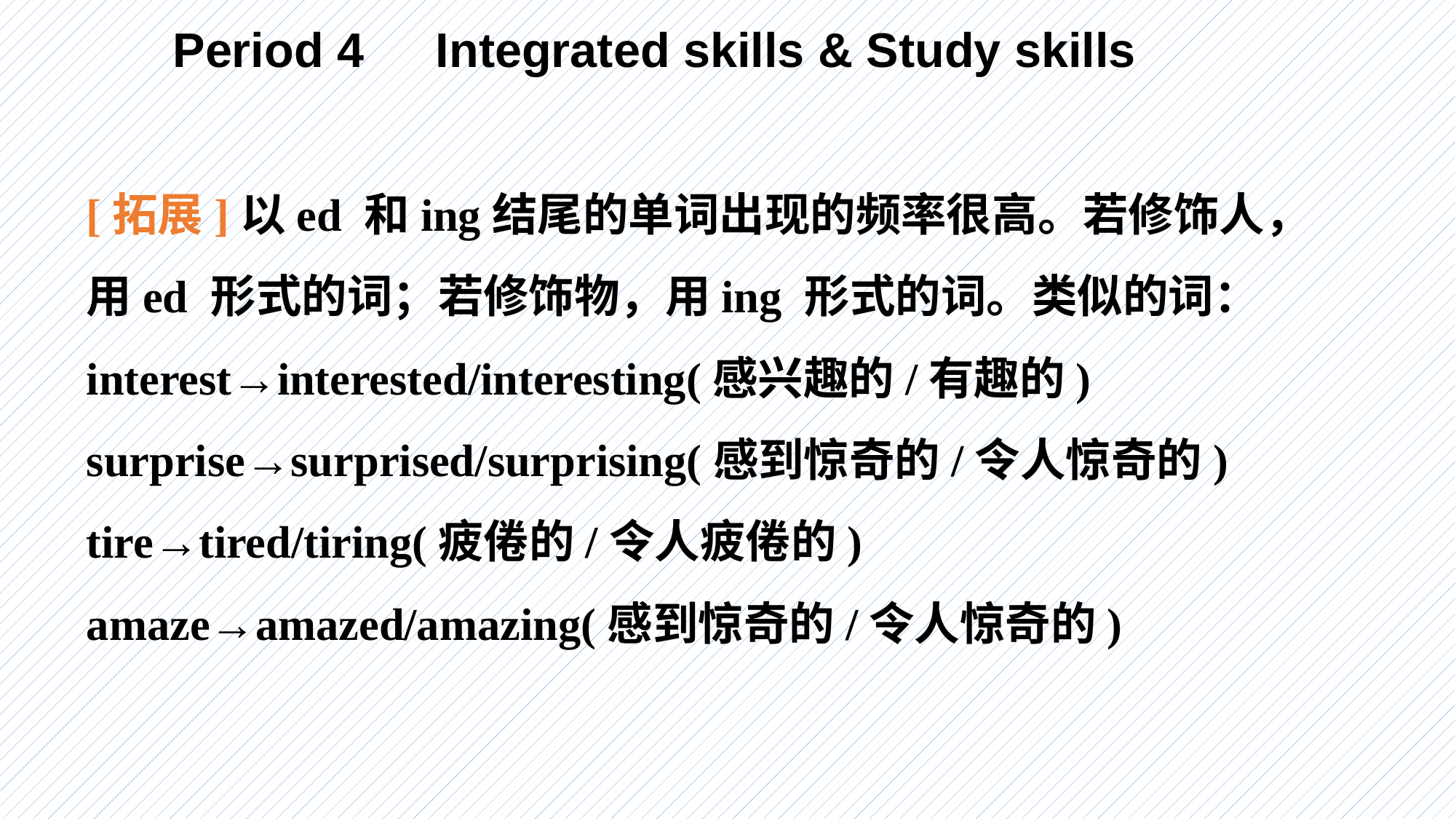

Period 4　Integrated skills & Study skills
[拓展]以­ed 和­ing结尾的单词出现的频率很高。若修饰人，用­ed 形式的词；若修饰物，用­ing 形式的词。类似的词：
interest→interested/interesting(感兴趣的/有趣的)
surprise→surprised/surprising(感到惊奇的/令人惊奇的)
tire→tired/tiring(疲倦的/令人疲倦的)
amaze→amazed/amazing(感到惊奇的/令人惊奇的)